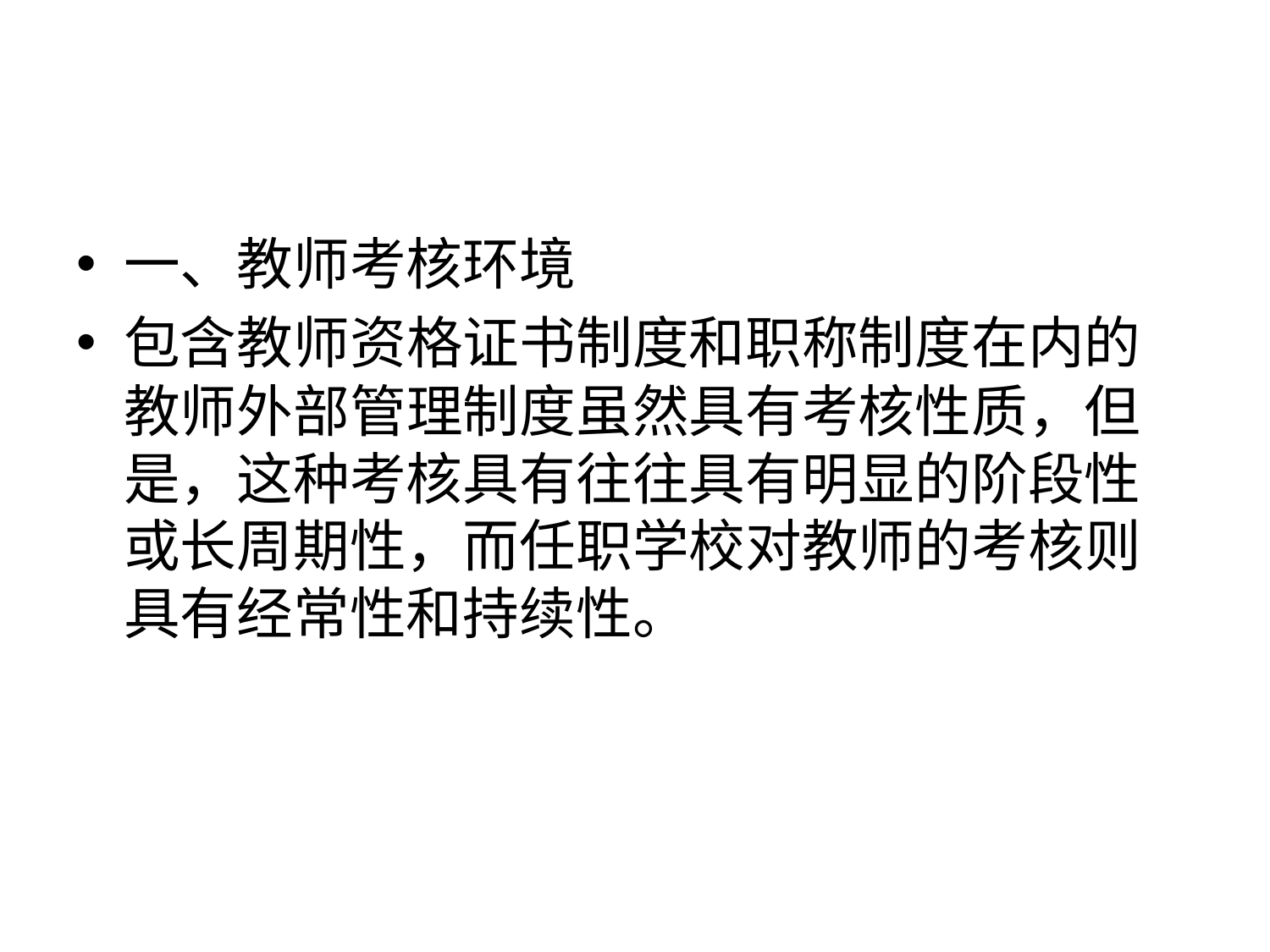

#
一、教师考核环境
包含教师资格证书制度和职称制度在内的教师外部管理制度虽然具有考核性质，但是，这种考核具有往往具有明显的阶段性或长周期性，而任职学校对教师的考核则具有经常性和持续性。